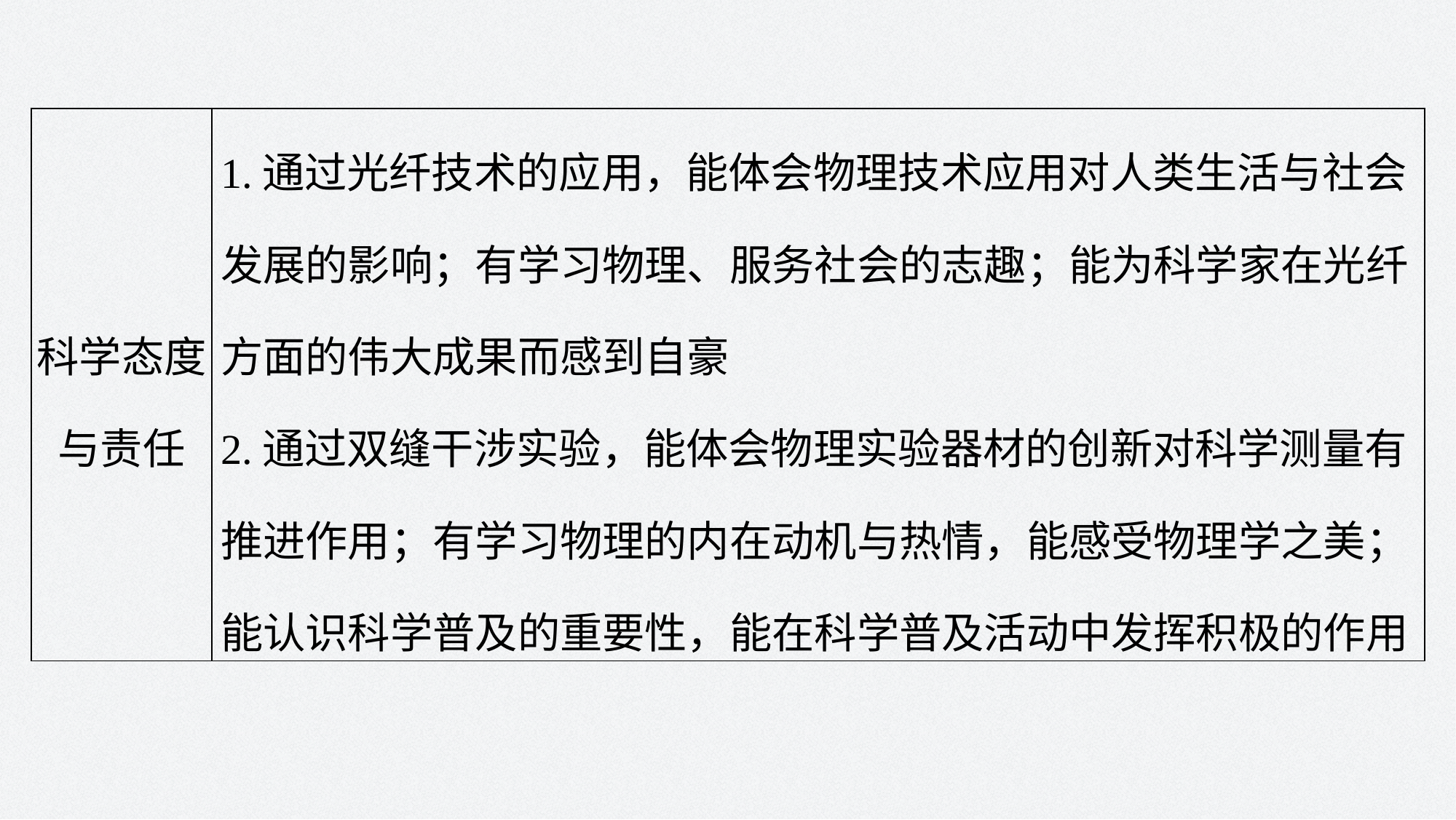

| 科学态度与责任 | 1.通过光纤技术的应用，能体会物理技术应用对人类生活与社会发展的影响；有学习物理、服务社会的志趣；能为科学家在光纤方面的伟大成果而感到自豪 2.通过双缝干涉实验，能体会物理实验器材的创新对科学测量有推进作用；有学习物理的内在动机与热情，能感受物理学之美；能认识科学普及的重要性，能在科学普及活动中发挥积极的作用 |
| --- | --- |